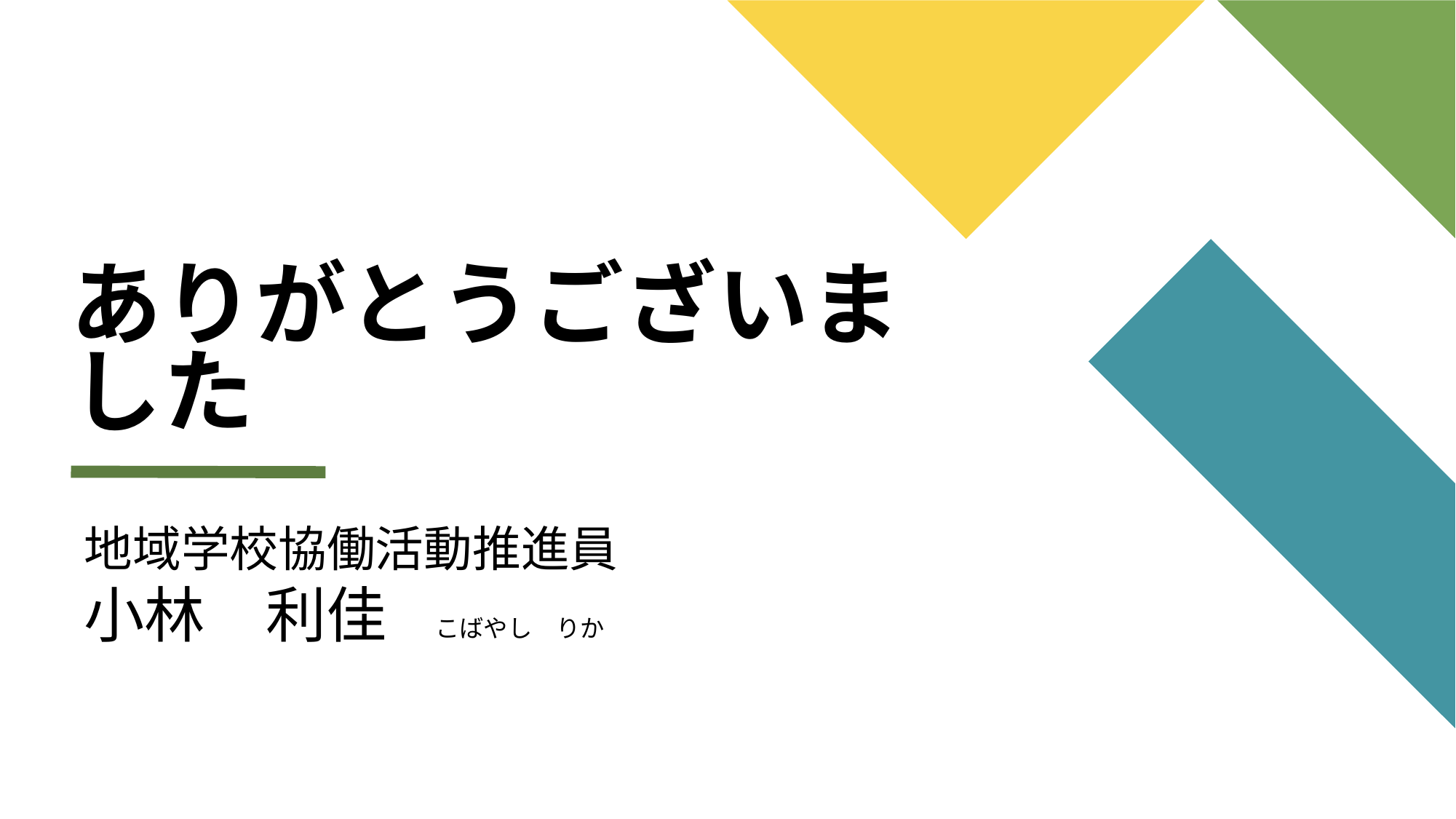

# ありがとうございました
地域学校協働活動推進員
小林　利佳　こばやし　りか